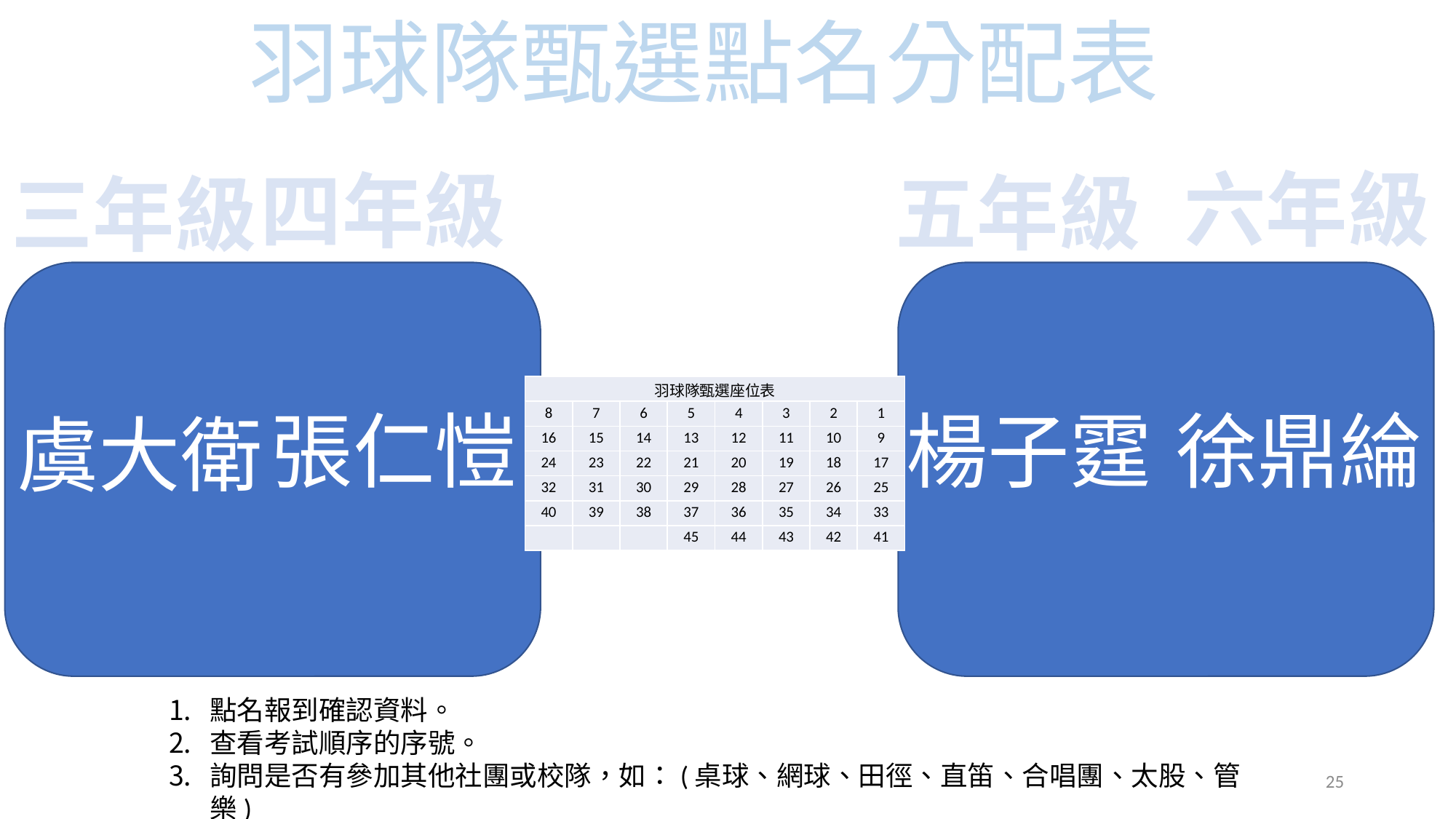

羽球隊甄選點名分配表
六年級
四年級
五年級
三年級

| 羽球隊甄選座位表 |  |  |  |  |  |  |  |
| --- | --- | --- | --- | --- | --- | --- | --- |
| 8 | 7 | 6 | 5 | 4 | 3 | 2 | 1 |
| 16 | 15 | 14 | 13 | 12 | 11 | 10 | 9 |
| 24 | 23 | 22 | 21 | 20 | 19 | 18 | 17 |
| 32 | 31 | 30 | 29 | 28 | 27 | 26 | 25 |
| 40 | 39 | 38 | 37 | 36 | 35 | 34 | 33 |
|  |  |  | 45 | 44 | 43 | 42 | 41 |
張仁愷
楊子霆
徐鼎綸
虞大衛
點名報到確認資料。
查看考試順序的序號。
詢問是否有參加其他社團或校隊，如：(桌球、網球、田徑、直笛、合唱團、太股、管樂)
25